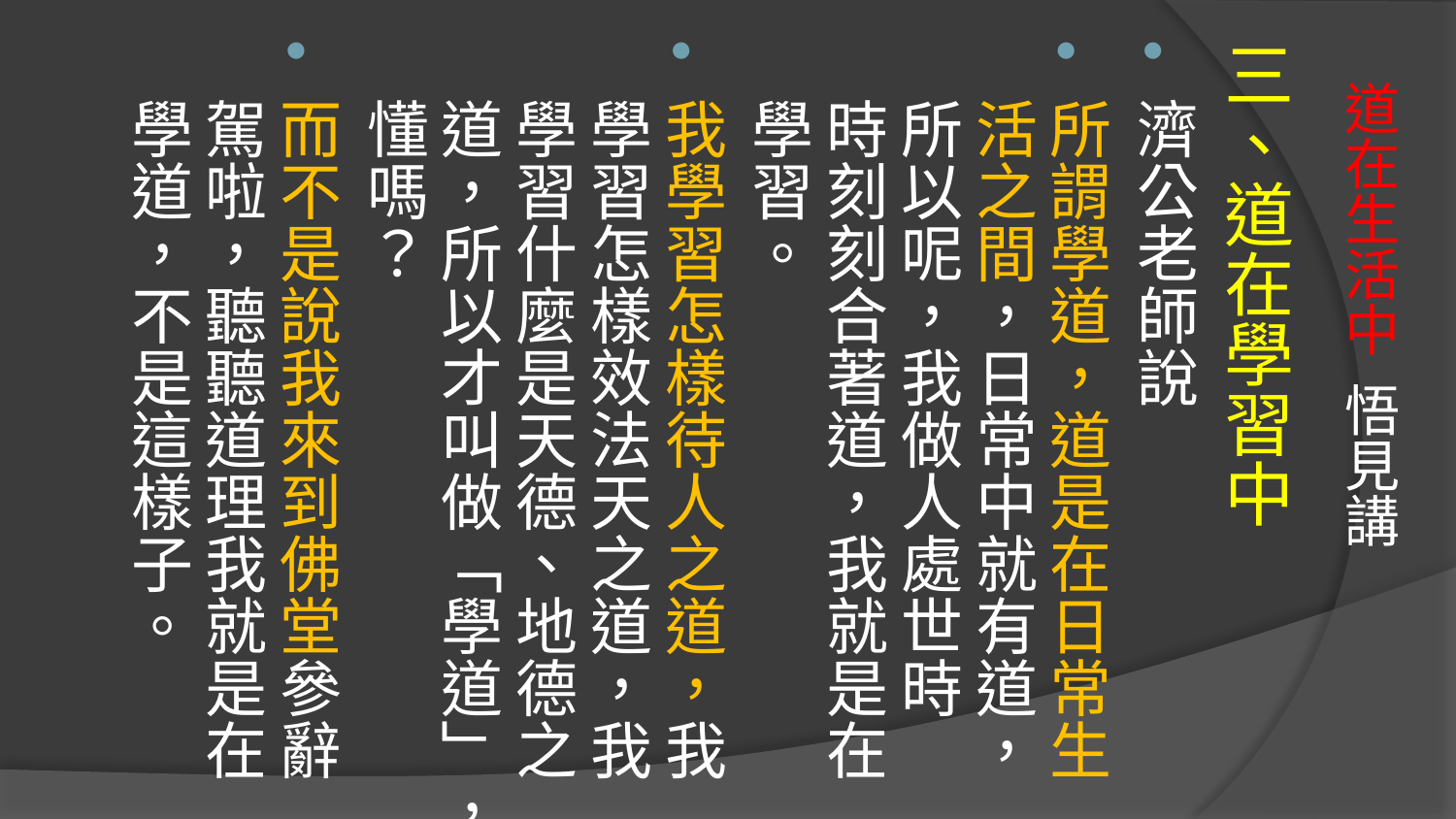

三、道在學習中
濟公老師說
所謂學道，道是在日常生活之間，日常中就有道，所以呢，我做人處世時 時刻刻合著道，我就是在學習。
我學習怎樣待人之道，我學習怎樣效法天之道，我學習什麼是天德、地德之道，所以才叫做「學道」，懂嗎？
而不是說我來到佛堂參辭駕啦，聽聽道理我就是在學道，不是這樣子。

# 道在生活中  悟見講